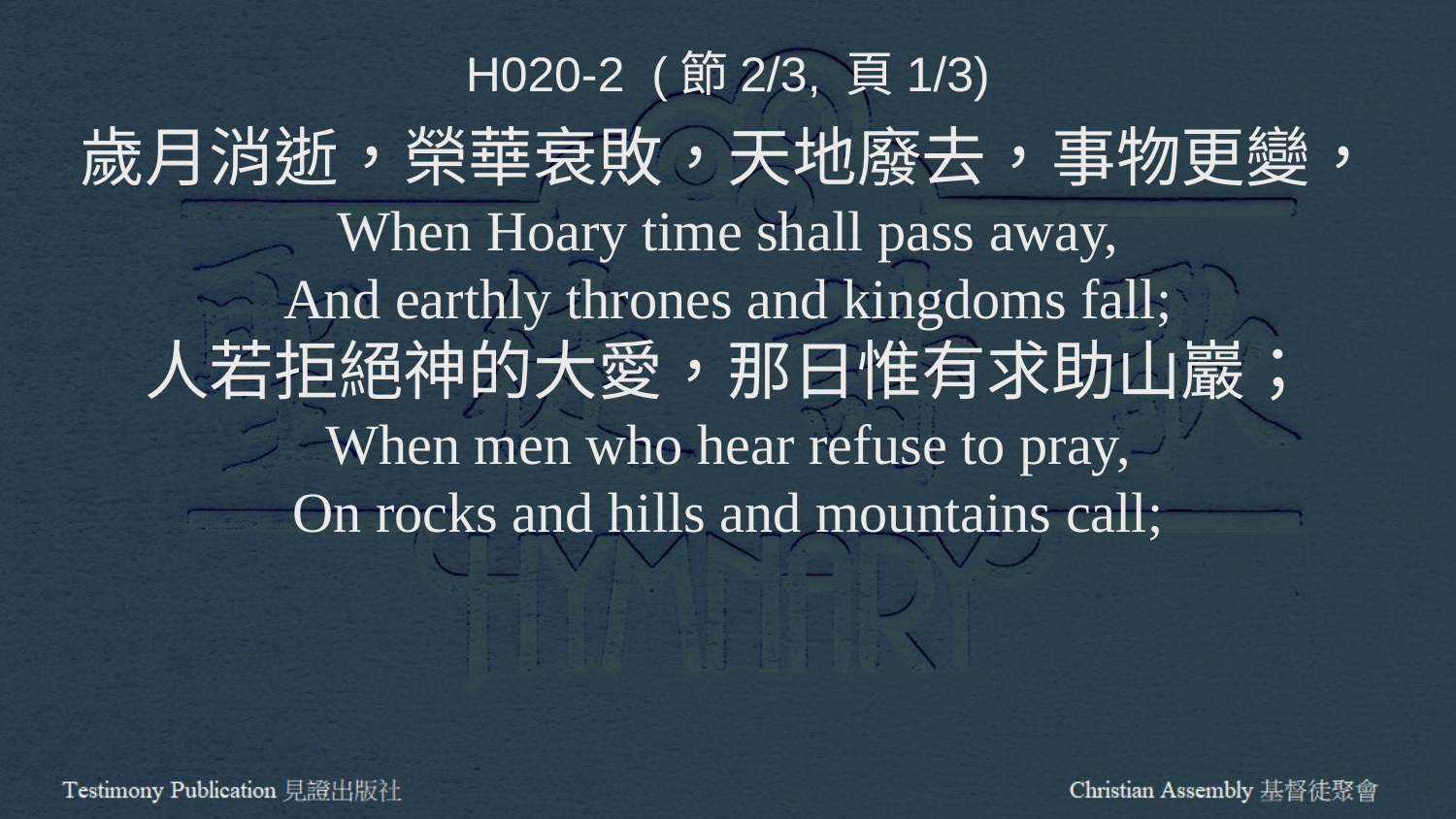

H020-2  (節2/3, 頁1/3)
歲月消逝，榮華衰敗，天地廢去，事物更變，
When Hoary time shall pass away,
And earthly thrones and kingdoms fall;
人若拒絕神的大愛，那日惟有求助山巖；
When men who hear refuse to pray,
On rocks and hills and mountains call;